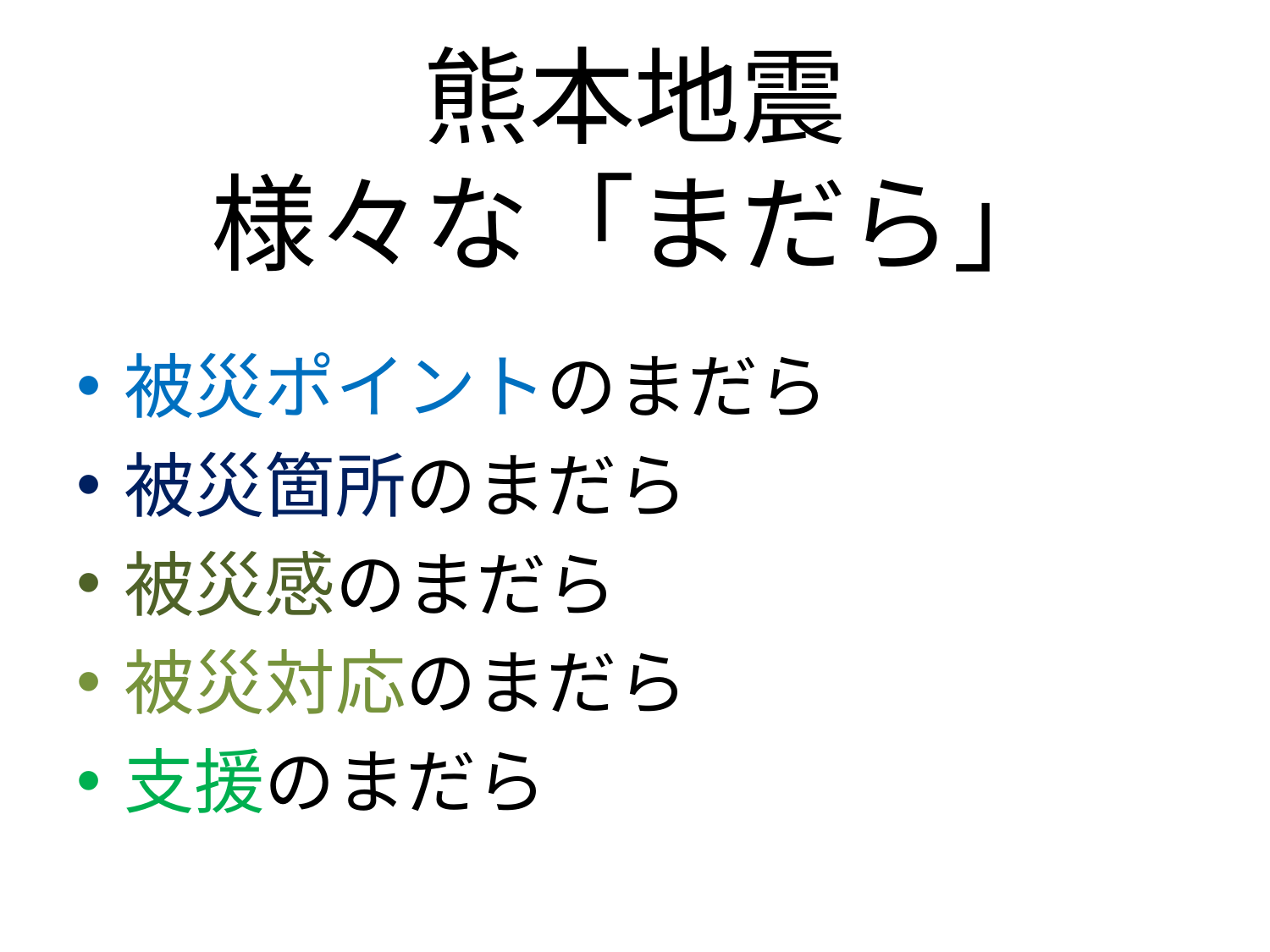

# 熊本地震 様々な「まだら」
被災ポイントのまだら
被災箇所のまだら
被災感のまだら
被災対応のまだら
支援のまだら